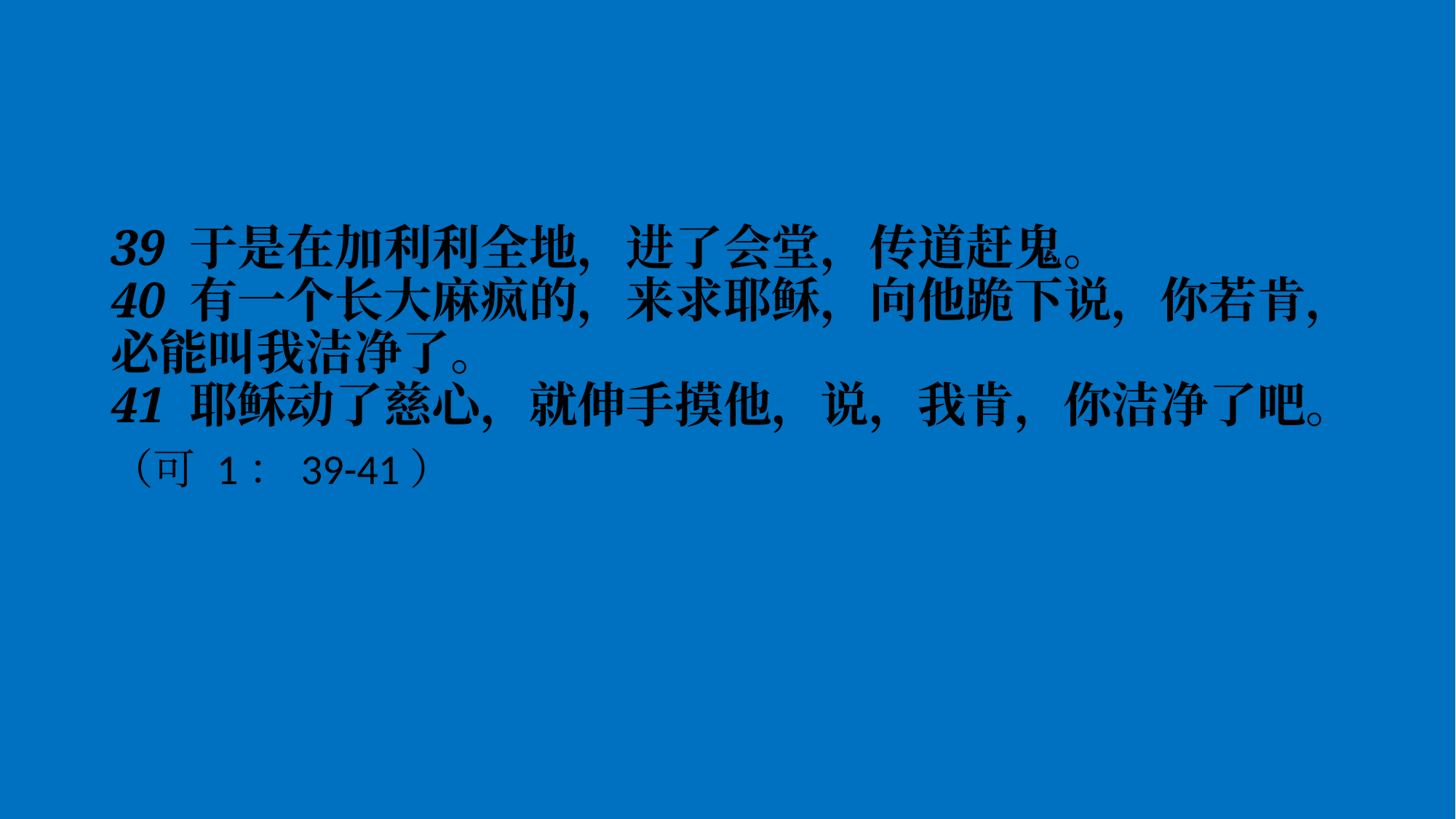

#
39 于是在加利利全地，进了会堂，传道赶鬼。
40 有一个长大麻疯的，来求耶稣，向他跪下说，你若肯，必能叫我洁净了。
41 耶稣动了慈心，就伸手摸他，说，我肯，你洁净了吧。
（可 1：39-41）